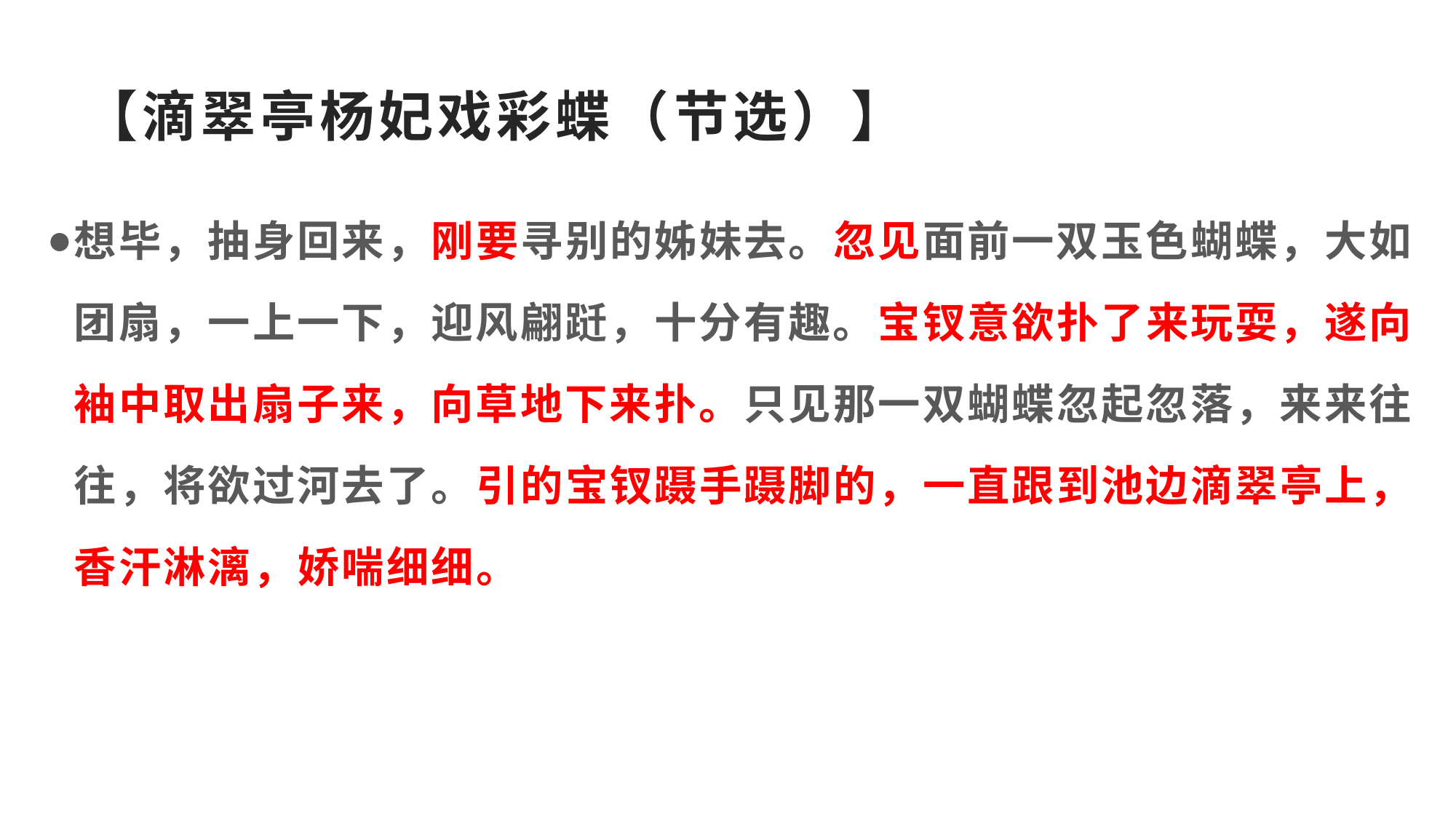

# 【滴翠亭杨妃戏彩蝶（节选）】
想毕，抽身回来，刚要寻别的姊妹去。忽见面前一双玉色蝴蝶，大如团扇，一上一下，迎风翩跹，十分有趣。宝钗意欲扑了来玩耍，遂向袖中取出扇子来，向草地下来扑。只见那一双蝴蝶忽起忽落，来来往往，将欲过河去了。引的宝钗蹑手蹑脚的，一直跟到池边滴翠亭上，香汗淋漓，娇喘细细。